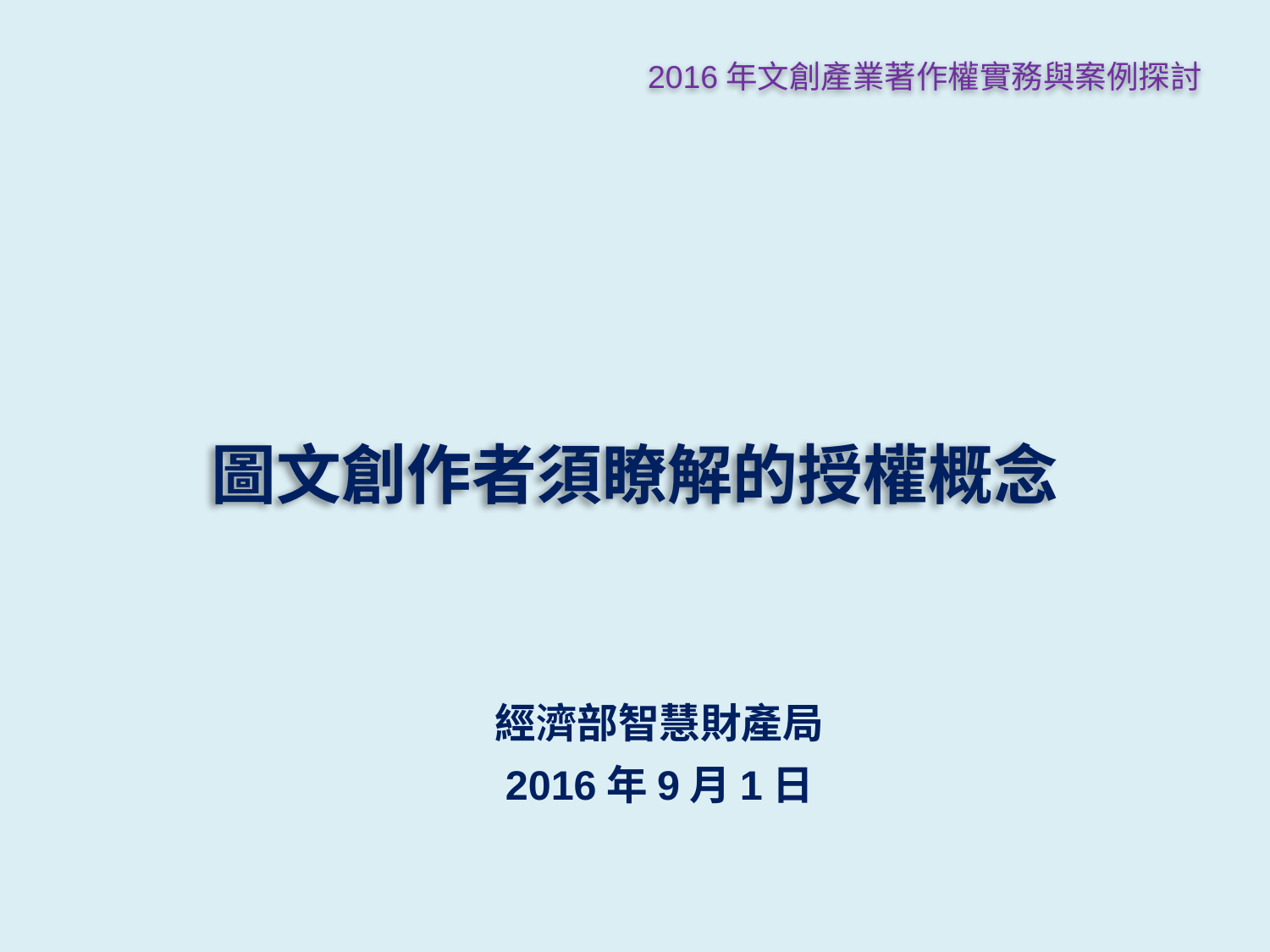

2016年文創產業著作權實務與案例探討
# 圖文創作者須瞭解的授權概念
經濟部智慧財產局
2016年9月1日

1